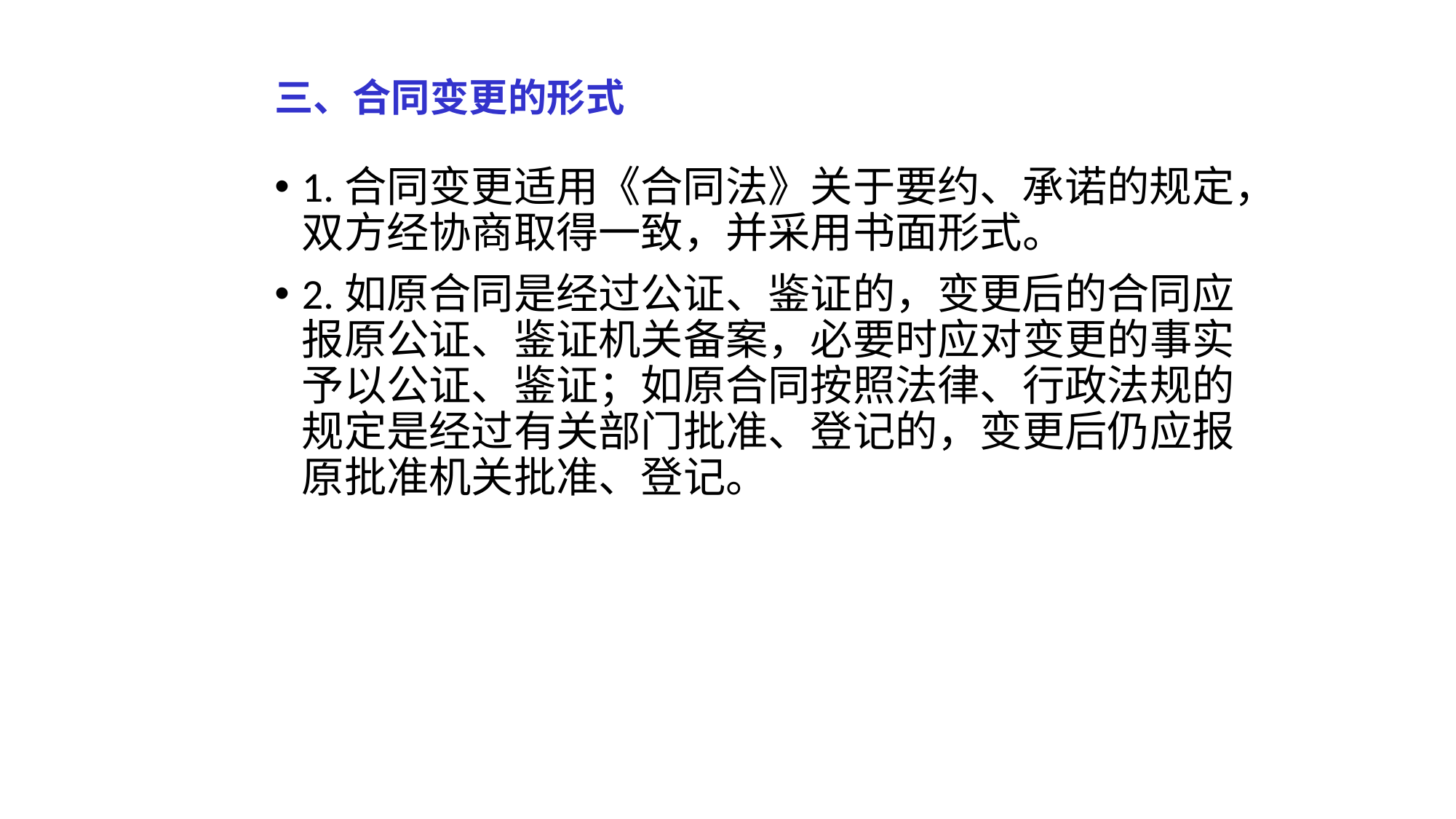

# 三、合同变更的形式
1.合同变更适用《合同法》关于要约、承诺的规定，双方经协商取得一致，并采用书面形式。
2.如原合同是经过公证、鉴证的，变更后的合同应报原公证、鉴证机关备案，必要时应对变更的事实予以公证、鉴证；如原合同按照法律、行政法规的规定是经过有关部门批准、登记的，变更后仍应报原批准机关批准、登记。